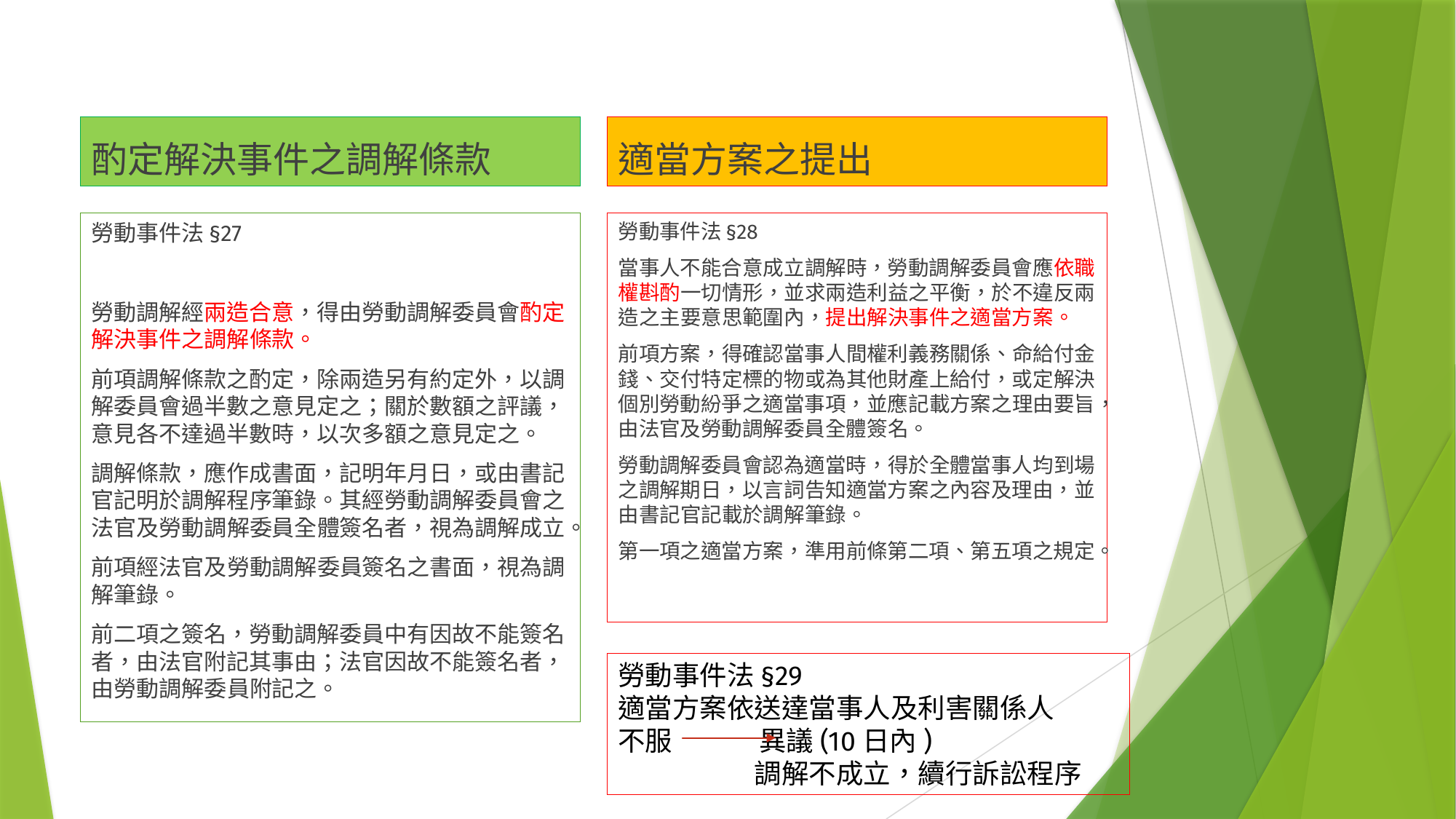

#
酌定解決事件之調解條款
適當方案之提出
勞動事件法§27

勞動調解經兩造合意，得由勞動調解委員會酌定解決事件之調解條款。
前項調解條款之酌定，除兩造另有約定外，以調解委員會過半數之意見定之；關於數額之評議，意見各不達過半數時，以次多額之意見定之。
調解條款，應作成書面，記明年月日，或由書記官記明於調解程序筆錄。其經勞動調解委員會之法官及勞動調解委員全體簽名者，視為調解成立。
前項經法官及勞動調解委員簽名之書面，視為調解筆錄。
前二項之簽名，勞動調解委員中有因故不能簽名者，由法官附記其事由；法官因故不能簽名者，由勞動調解委員附記之。
勞動事件法§28
當事人不能合意成立調解時，勞動調解委員會應依職權斟酌一切情形，並求兩造利益之平衡，於不違反兩造之主要意思範圍內，提出解決事件之適當方案。
前項方案，得確認當事人間權利義務關係、命給付金錢、交付特定標的物或為其他財產上給付，或定解決個別勞動紛爭之適當事項，並應記載方案之理由要旨，由法官及勞動調解委員全體簽名。
勞動調解委員會認為適當時，得於全體當事人均到場之調解期日，以言詞告知適當方案之內容及理由，並由書記官記載於調解筆錄。
第一項之適當方案，準用前條第二項、第五項之規定。
勞動事件法§29
適當方案依送達當事人及利害關係人
不服              異議(10日內)
                     調解不成立，續行訴訟程序